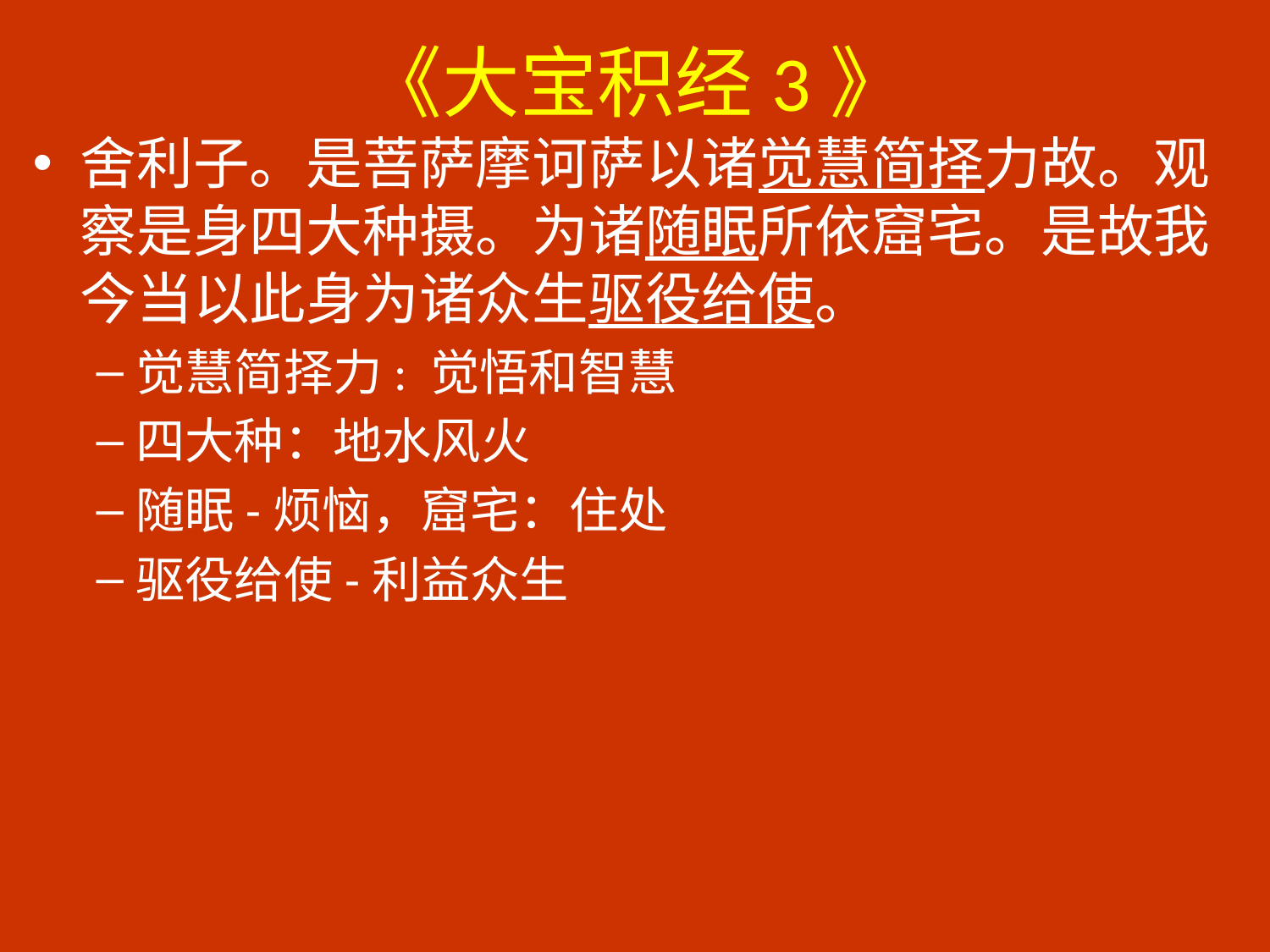

# 《大宝积经3》
舍利子。是菩萨摩诃萨以诸觉慧简择力故。观察是身四大种摄。为诸随眠所依窟宅。是故我今当以此身为诸众生驱役给使。
觉慧简择力: 觉悟和智慧
四大种：地水风火
随眠-烦恼，窟宅：住处
驱役给使-利益众生